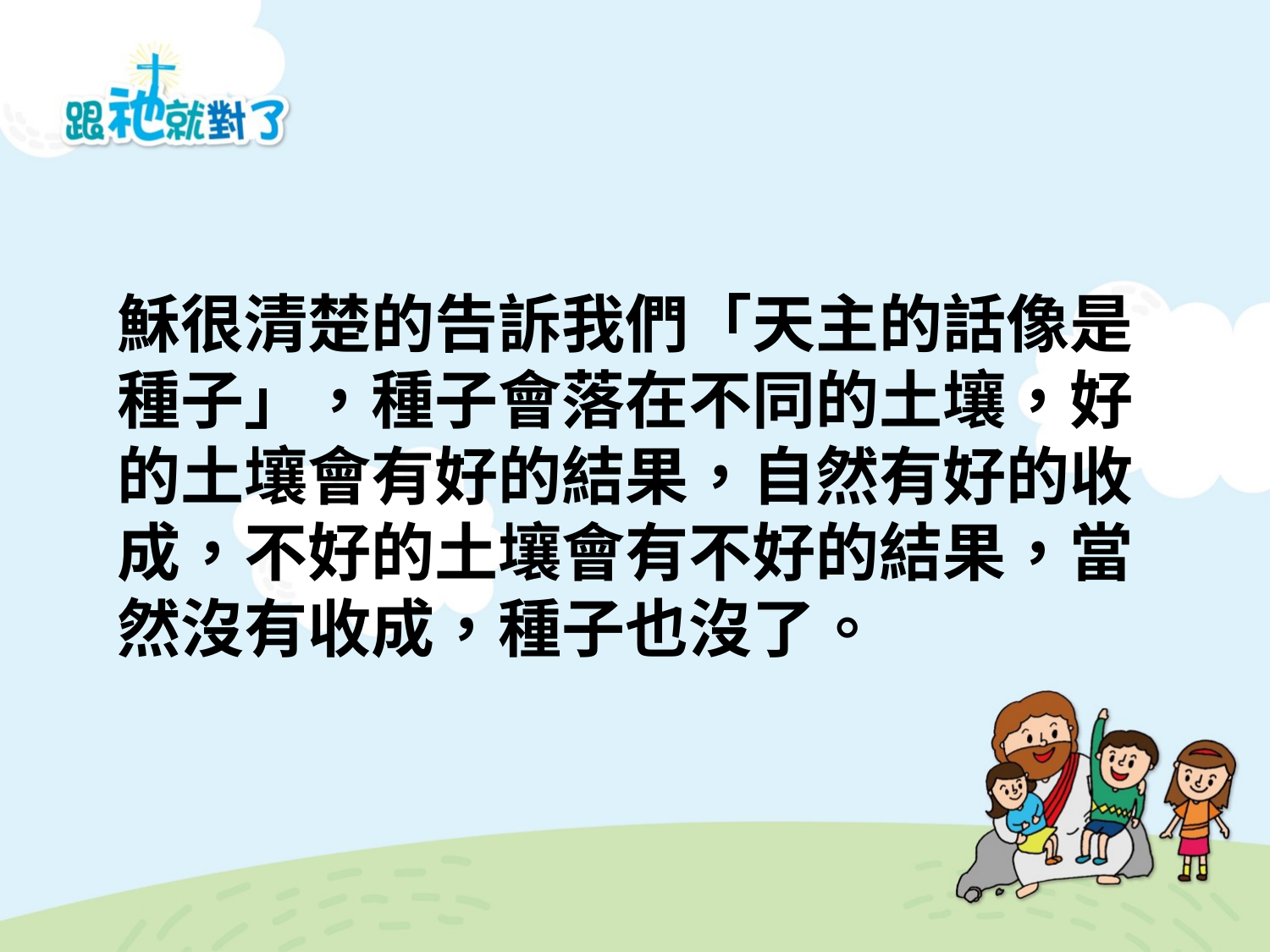

穌很清楚的告訴我們「天主的話像是種子」，種子會落在不同的土壤，好的土壤會有好的結果，自然有好的收成，不好的土壤會有不好的結果，當然沒有收成，種子也沒了。